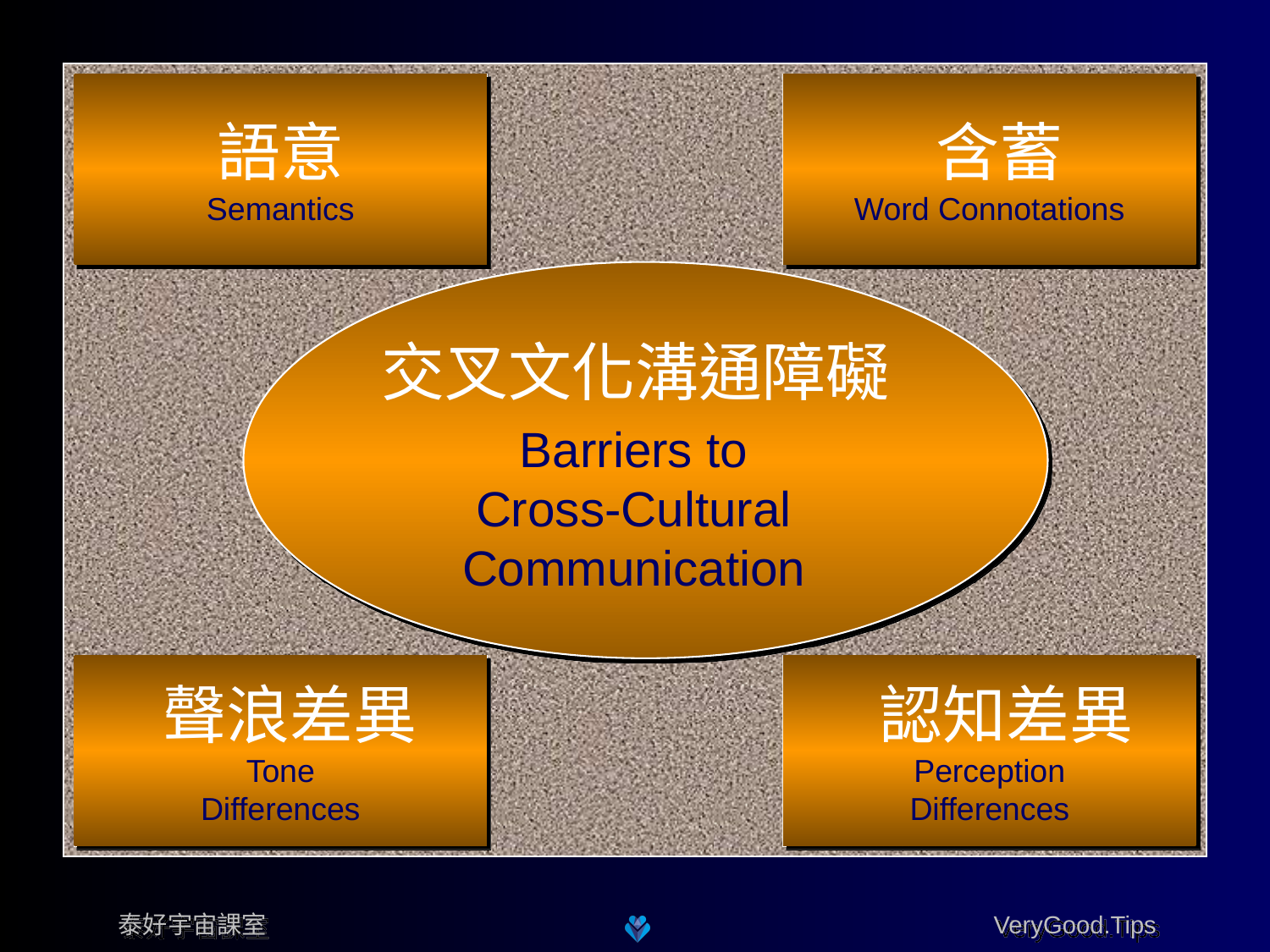

語意
Semantics

 含蓄
Word Connotations

Barriers to
Cross-Cultural
Communication
交叉文化溝通障礙
 聲浪差異
Tone
Differences

  認知差異
Perception
Differences